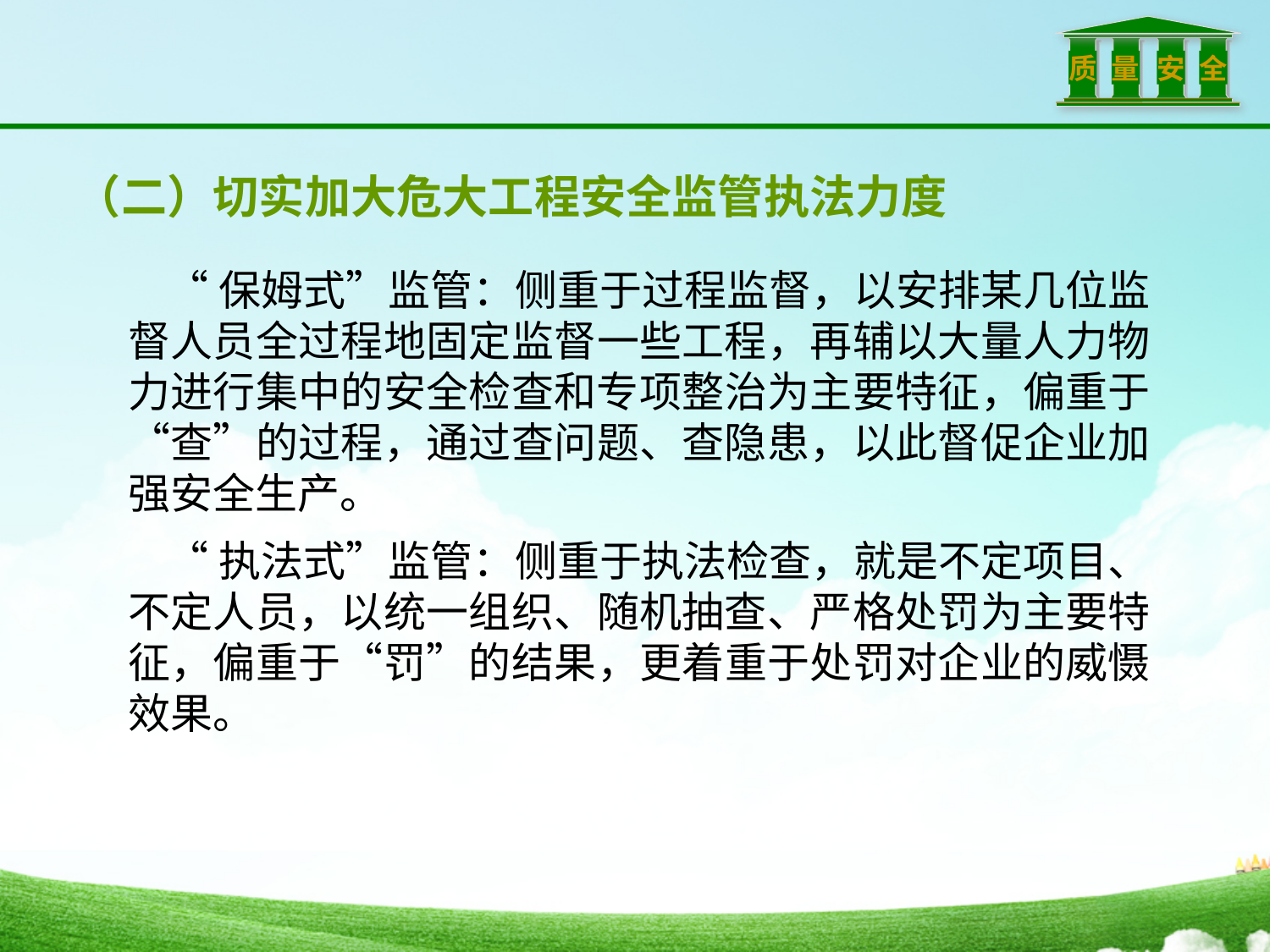

（二）切实加大危大工程安全监管执法力度
    “保姆式”监管：侧重于过程监督，以安排某几位监督人员全过程地固定监督一些工程，再辅以大量人力物力进行集中的安全检查和专项整治为主要特征，偏重于“查”的过程，通过查问题、查隐患，以此督促企业加强安全生产。
    “执法式”监管：侧重于执法检查，就是不定项目、不定人员，以统一组织、随机抽查、严格处罚为主要特征，偏重于“罚”的结果，更着重于处罚对企业的威慑效果。